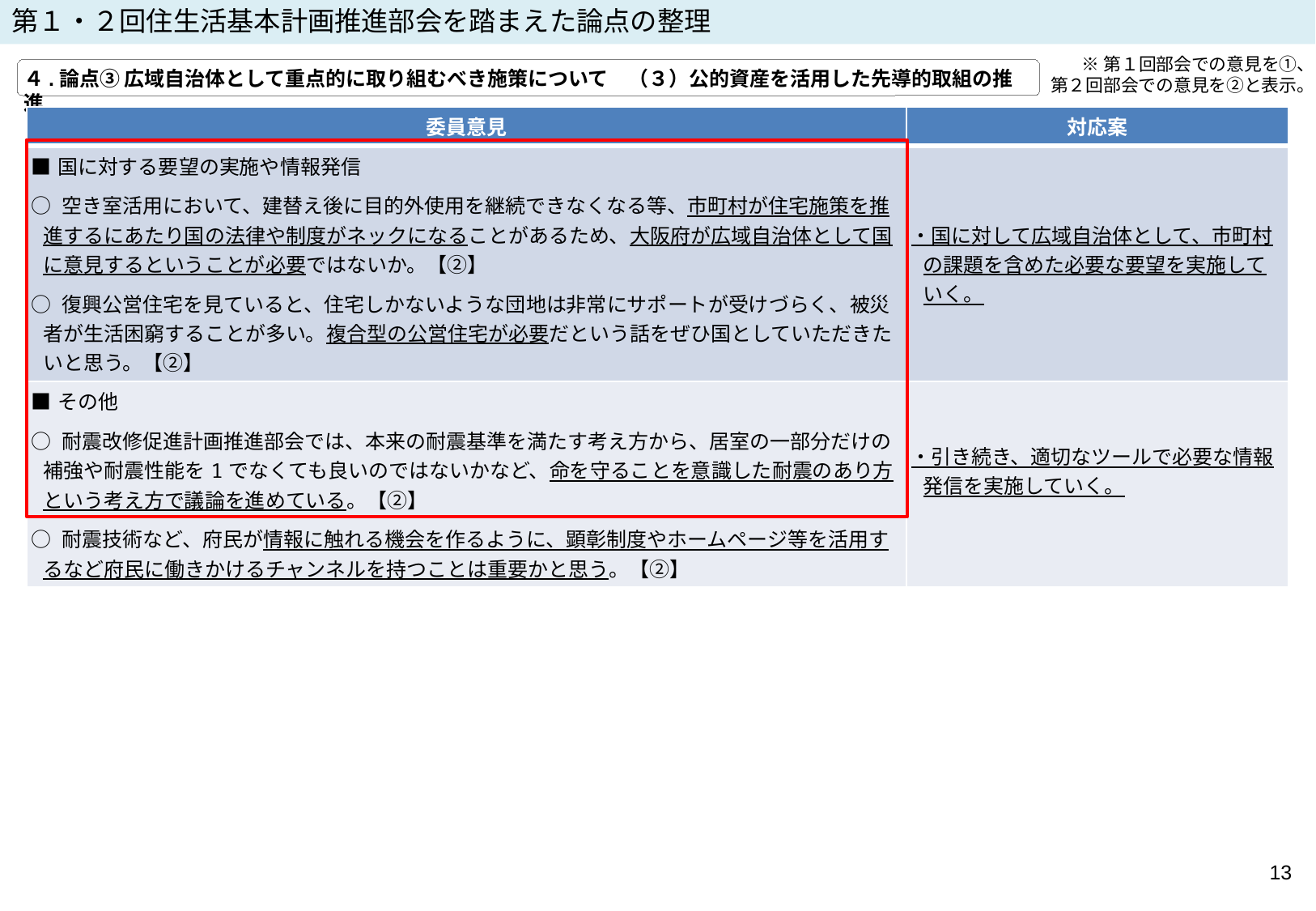

第１・２回住生活基本計画推進部会を踏まえた論点の整理
※第１回部会での意見を①、
第２回部会での意見を②と表示。
４.論点③ 広域自治体として重点的に取り組むべき施策について　（３）公的資産を活用した先導的取組の推進
| 委員意見 | 対応案 |
| --- | --- |
| ■国に対する要望の実施や情報発信 ○ 空き室活用において、建替え後に目的外使用を継続できなくなる等、市町村が住宅施策を推進するにあたり国の法律や制度がネックになることがあるため、大阪府が広域自治体として国に意見するということが必要ではないか。【②】 ○ 復興公営住宅を見ていると、住宅しかないような団地は非常にサポートが受けづらく、被災者が生活困窮することが多い。複合型の公営住宅が必要だという話をぜひ国としていただきたいと思う。【②】 | ・国に対して広域自治体として、市町村の課題を含めた必要な要望を実施していく。 |
| ■その他 ○ 耐震改修促進計画推進部会では、本来の耐震基準を満たす考え方から、居室の一部分だけの補強や耐震性能を1でなくても良いのではないかなど、命を守ることを意識した耐震のあり方という考え方で議論を進めている。【②】 ○ 耐震技術など、府民が情報に触れる機会を作るように、顕彰制度やホームページ等を活用するなど府民に働きかけるチャンネルを持つことは重要かと思う。【②】 | ・引き続き、適切なツールで必要な情報発信を実施していく。 |

13